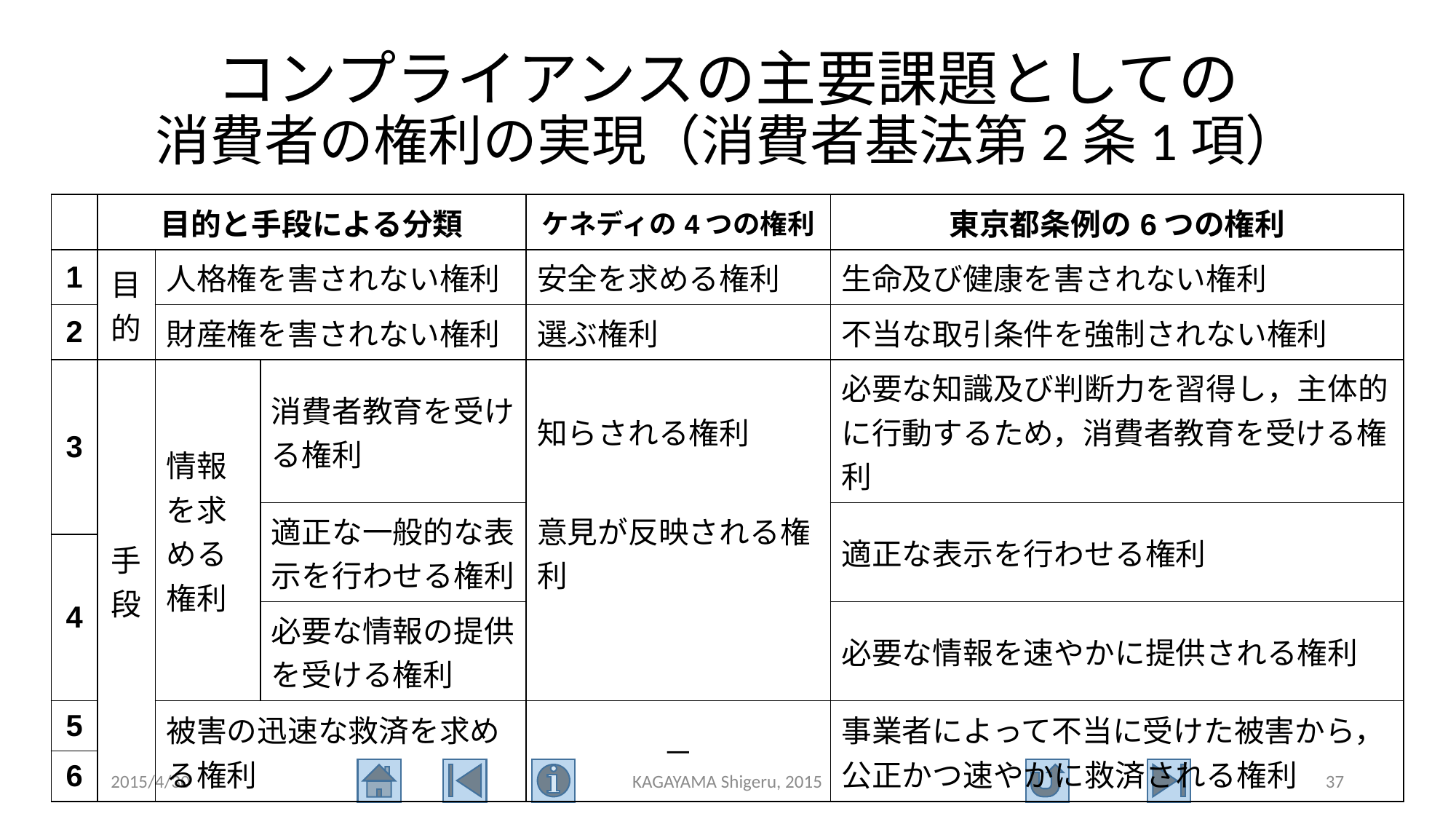

# コンプライアンスの主要課題としての 消費者の権利の実現（消費者基法第2条1項）
|  | 目的と手段による分類 |  |  | ケネディの4つの権利 | 東京都条例の6つの権利 |
| --- | --- | --- | --- | --- | --- |
| 1 | 目的 | 人格権を害されない権利 |  | 安全を求める権利 | 生命及び健康を害されない権利 |
| 2 |  | 財産権を害されない権利 |  | 選ぶ権利 | 不当な取引条件を強制されない権利 |
| 3 | 手段 | 情報を求める権利 | 消費者教育を受ける権利 | 知らされる権利 | 必要な知識及び判断力を習得し，主体的に行動するため，消費者教育を受ける権利 |
|  |  |  | 適正な一般的な表示を行わせる権利 | 意見が反映される権利 | 適正な表示を行わせる権利 |
| 4 |  |  |  |  |  |
|  |  |  | 必要な情報の提供を受ける権利 |  | 必要な情報を速やかに提供される権利 |
| 5 |  | 被害の迅速な救済を求める権利 |  | － | 事業者によって不当に受けた被害から，公正かつ速やかに救済される権利 |
| 6 |  |  |  |  |  |
2015/4/30
KAGAYAMA Shigeru, 2015
37